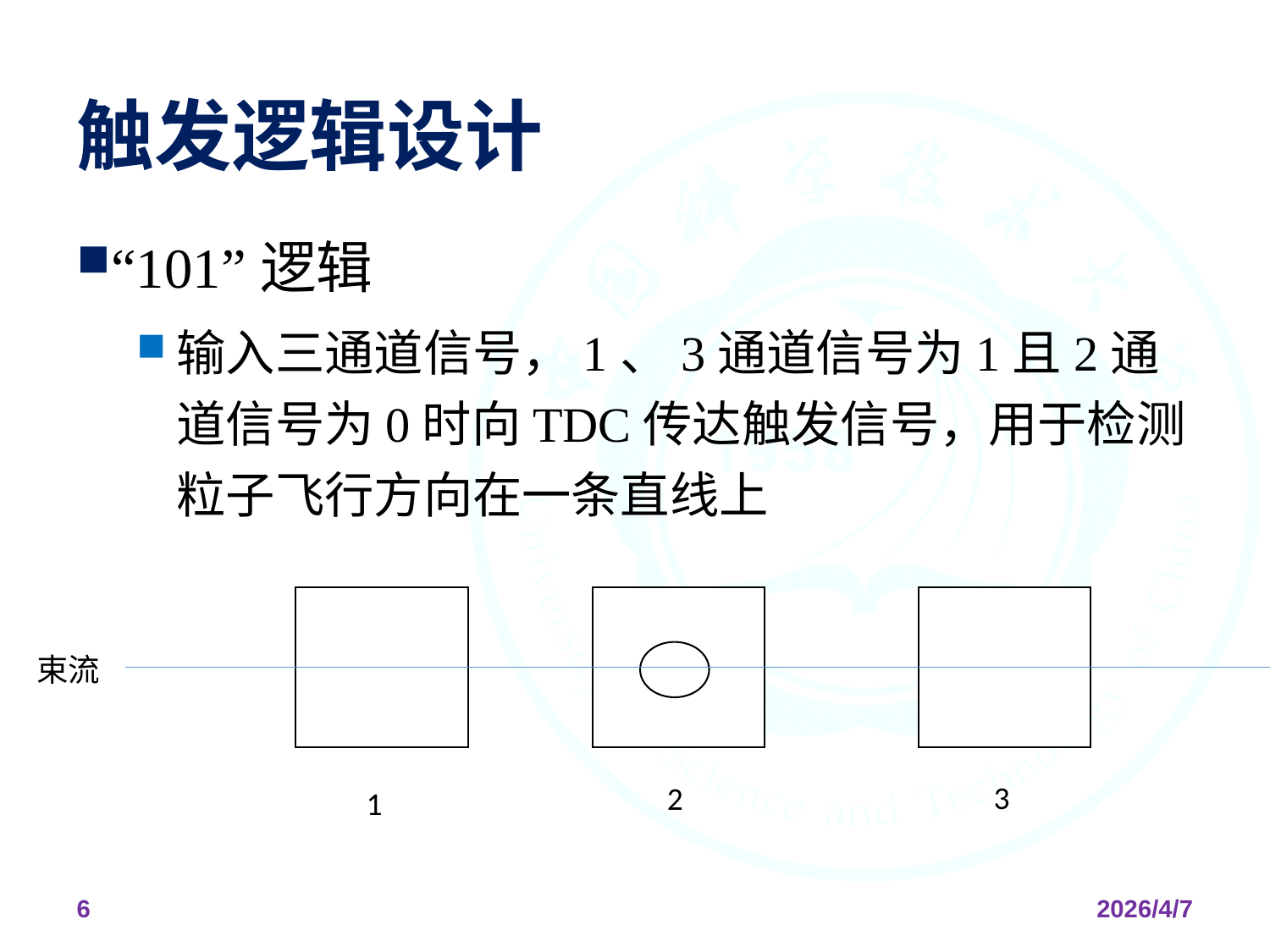

# 触发逻辑设计
“101”逻辑
输入三通道信号，1、3通道信号为1且2通道信号为0时向TDC传达触发信号，用于检测粒子飞行方向在一条直线上

束流
3
2
1
6
2026/4/7